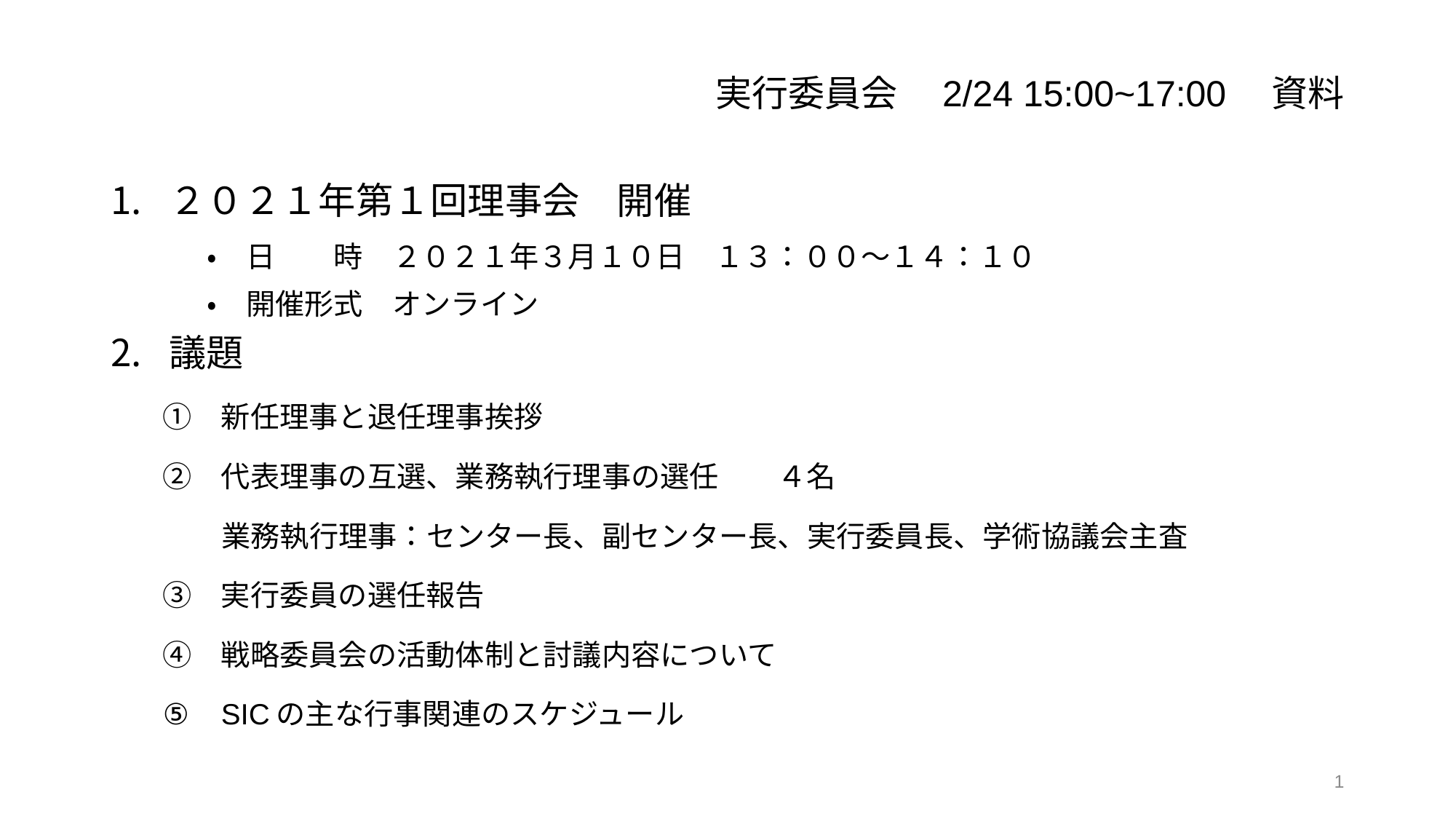

# 実行委員会　2/24 15:00~17:00　資料
２０２１年第１回理事会　開催
　	・　日　　時　２０２１年３月１０日　１３：００～１４：１０
　	・　開催形式　オンライン
議題
新任理事と退任理事挨拶
代表理事の互選、業務執行理事の選任　　４名
　　業務執行理事：センター長、副センター長、実行委員長、学術協議会主査
実行委員の選任報告
戦略委員会の活動体制と討議内容について
SICの主な行事関連のスケジュール

1